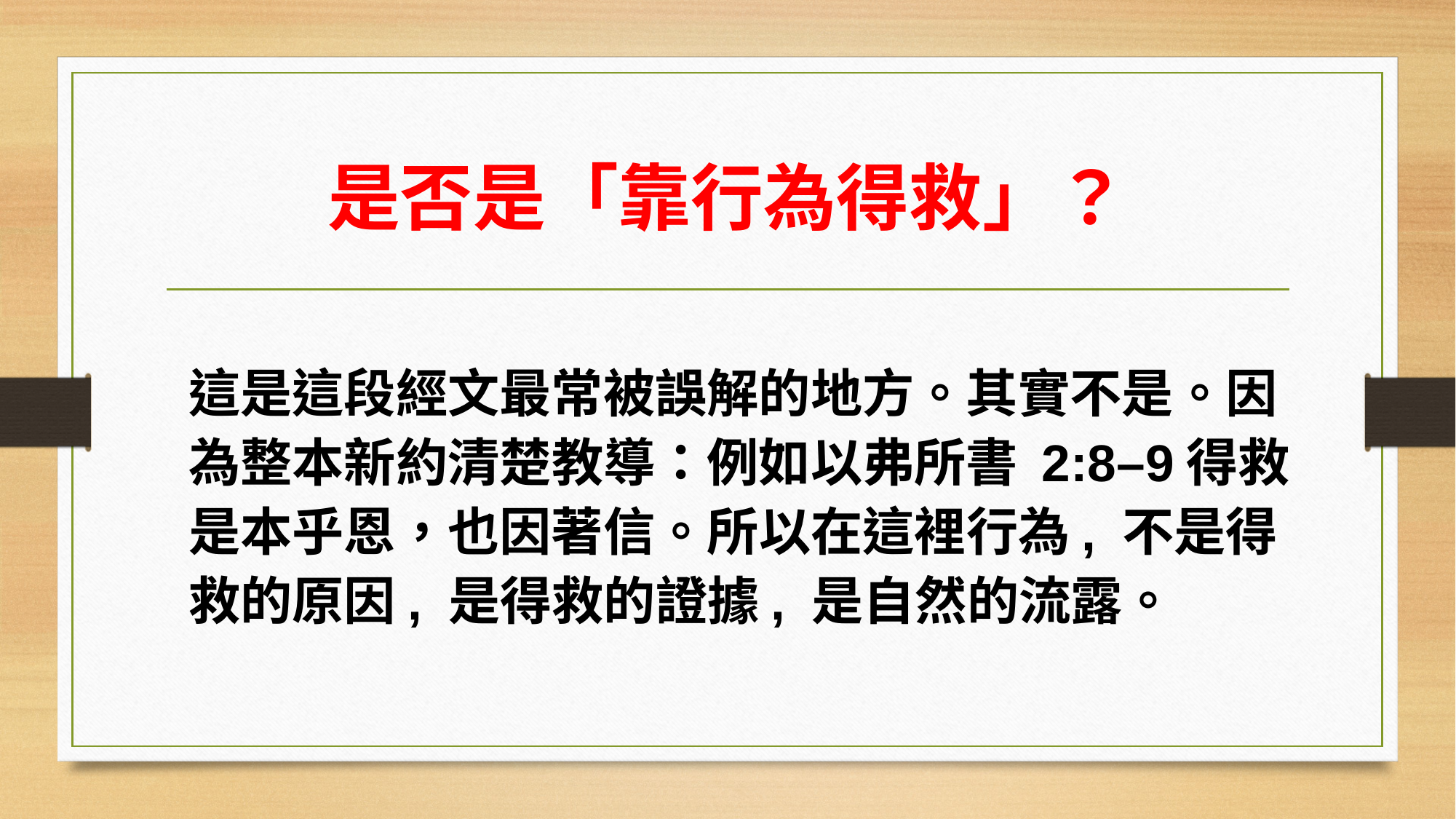

# 是否是「靠行為得救」？
這是這段經文最常被誤解的地方。其實不是。因為整本新約清楚教導：例如以弗所書 2:8–9得救是本乎恩，也因著信。所以在這裡行為, 不是得救的原因, 是得救的證據, 是自然的流露。